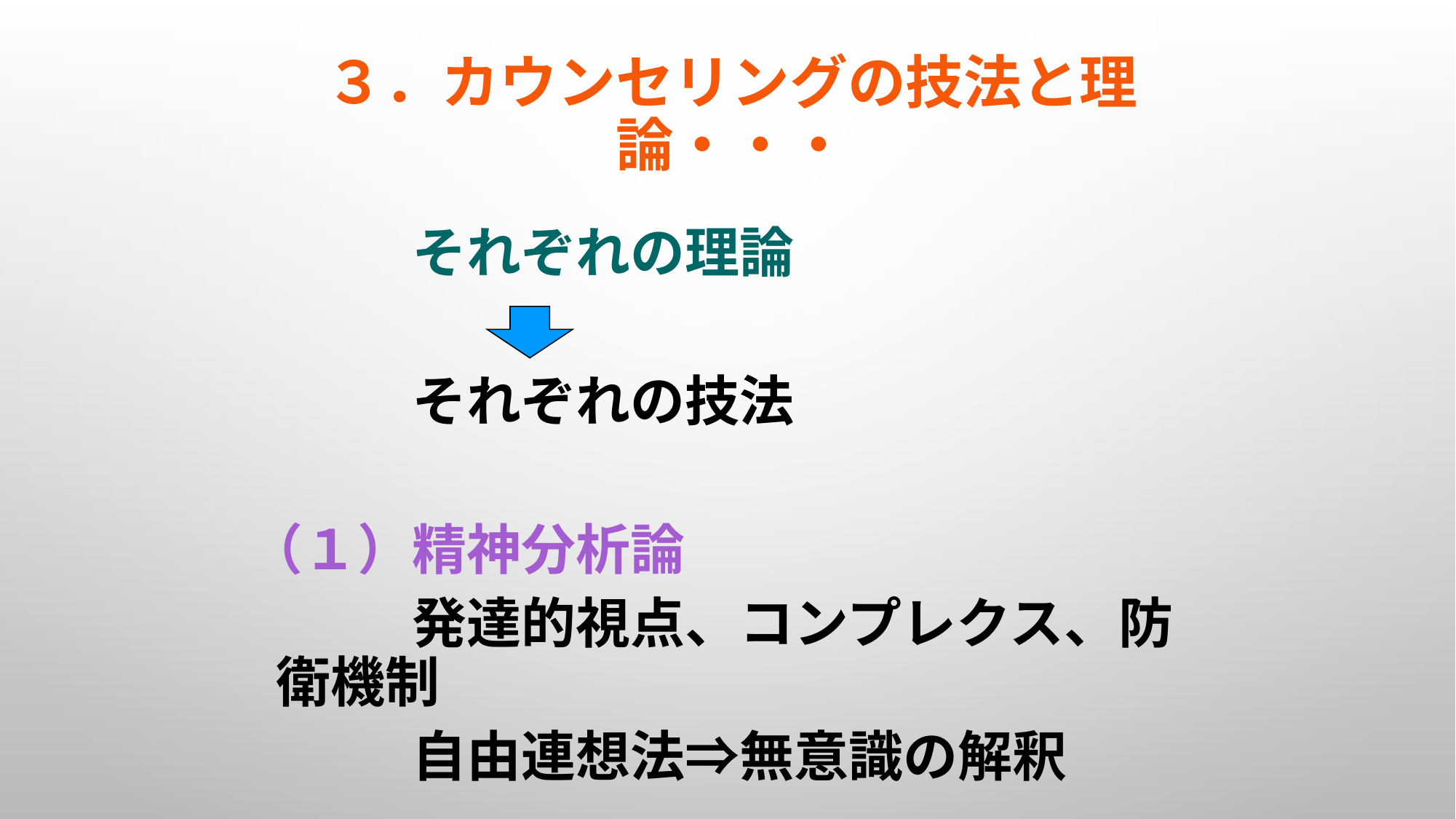

# ３．カウンセリングの技法と理論・・・
　　　それぞれの理論

　　　それぞれの技法

（１）精神分析論
　　　発達的視点、コンプレクス、防衛機制
　　　自由連想法⇒無意識の解釈